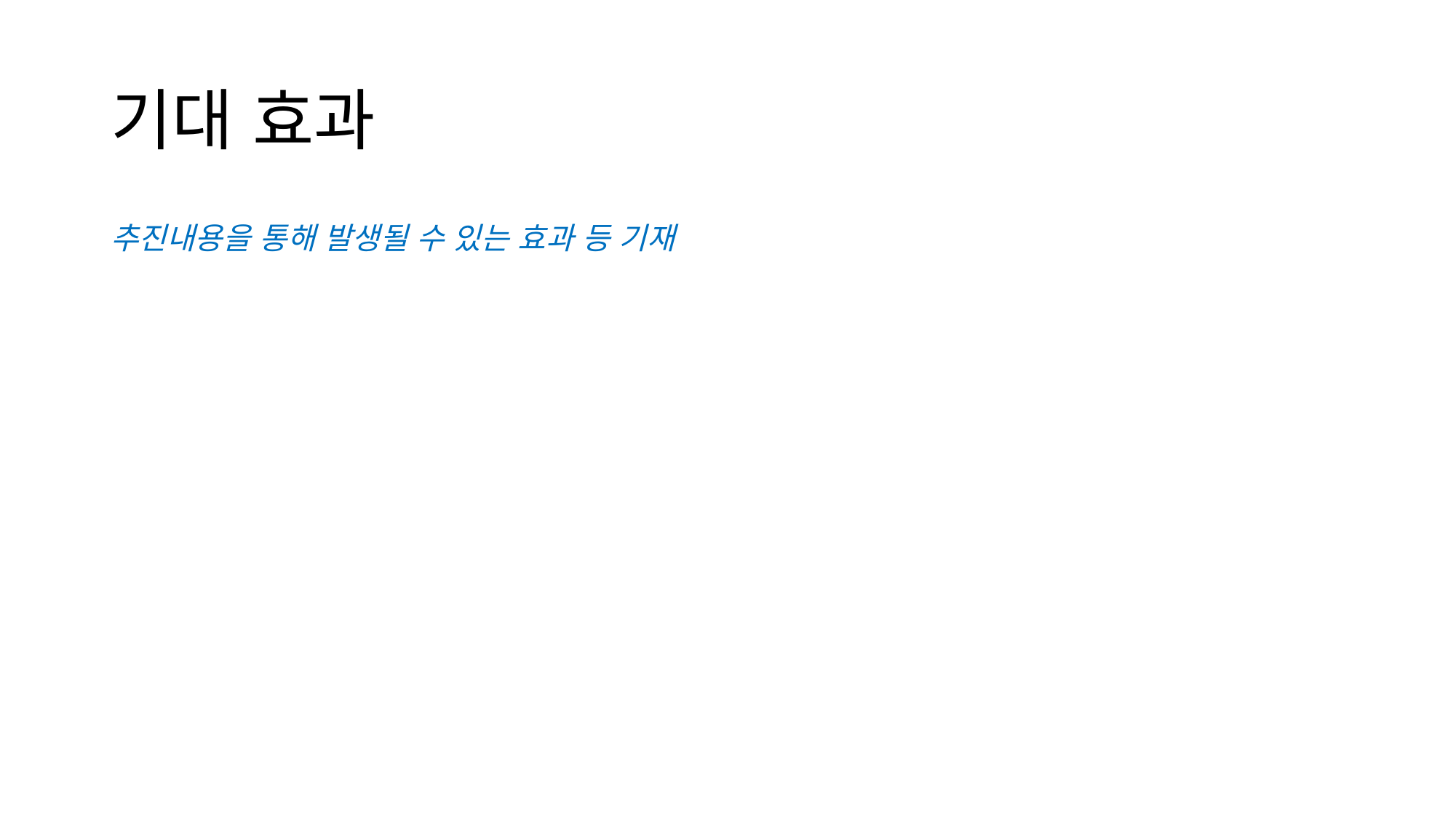

# 기대 효과
추진내용을 통해 발생될 수 있는 효과 등 기재